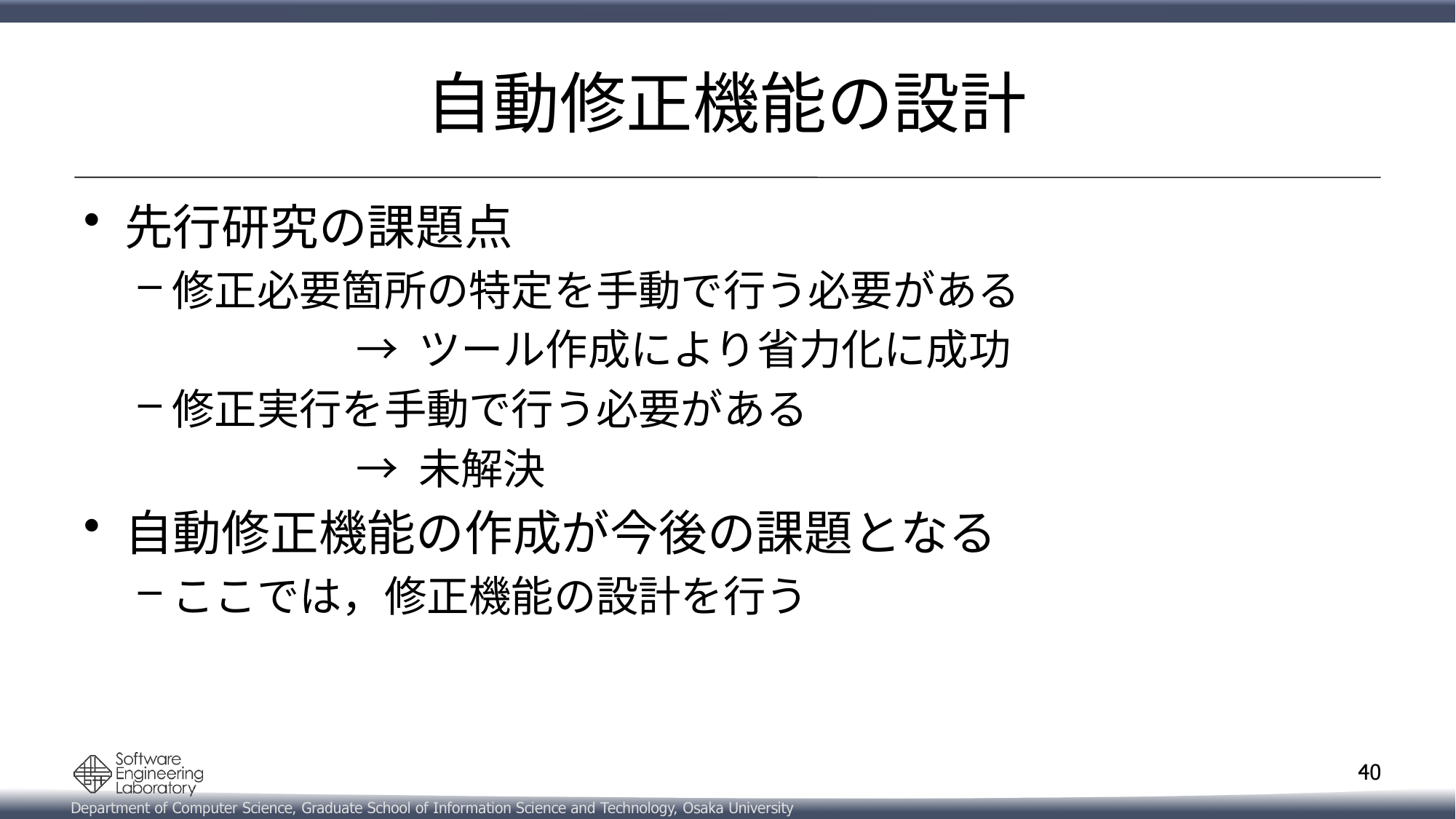

# 自動修正機能の設計
先行研究の課題点
修正必要箇所の特定を手動で行う必要がある
		→ ツール作成により省力化に成功
修正実行を手動で行う必要がある
		→ 未解決
自動修正機能の作成が今後の課題となる
ここでは，修正機能の設計を行う
40